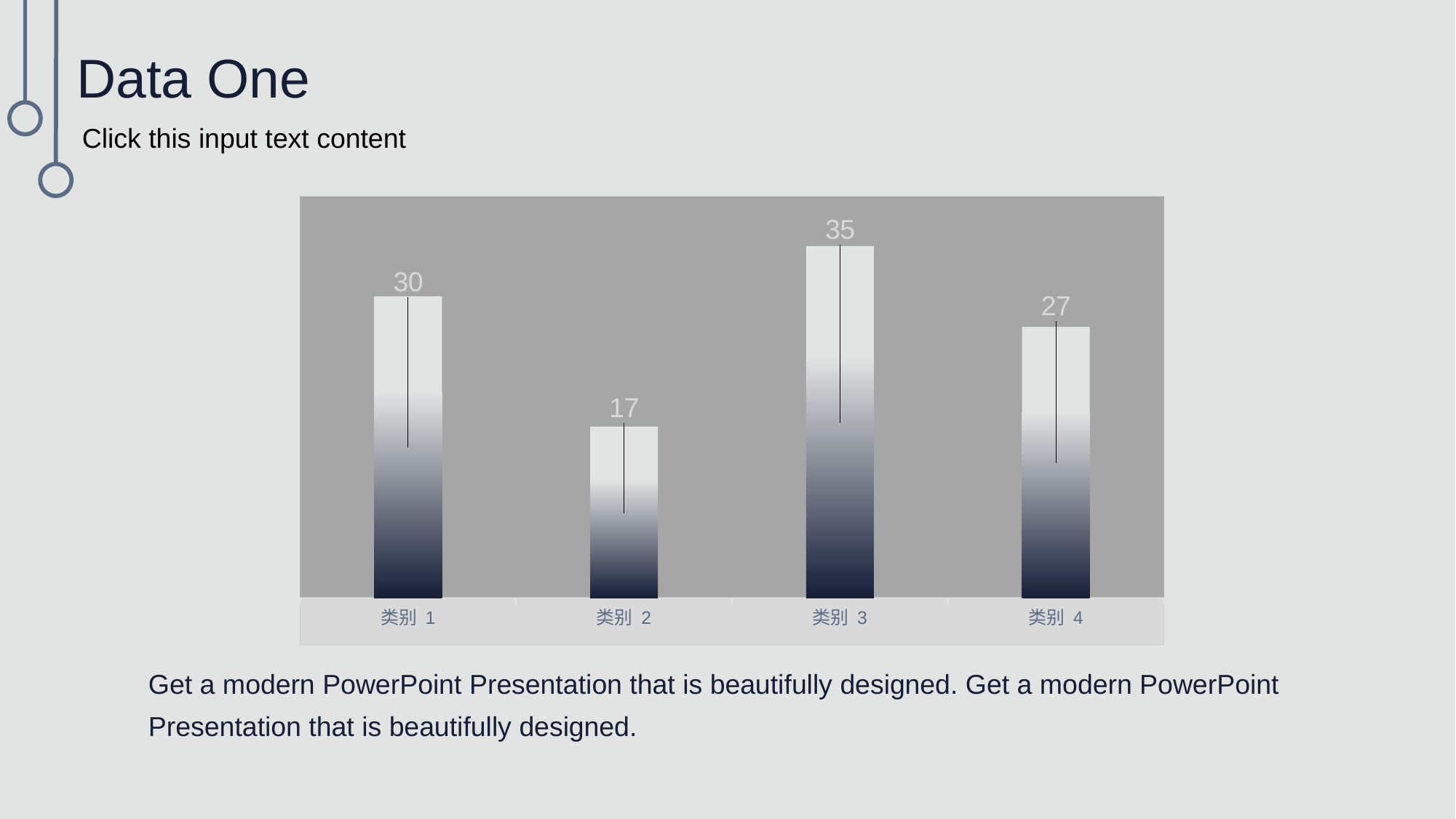

Data One
Click this input text content

### Chart

| Category | 系列 2 |
|---|---|
| 类别 1 | 30.0 |
| 类别 2 | 17.0 |
| 类别 3 | 35.0 |
| 类别 4 | 27.0 |
Get a modern PowerPoint Presentation that is beautifully designed. Get a modern PowerPoint Presentation that is beautifully designed.